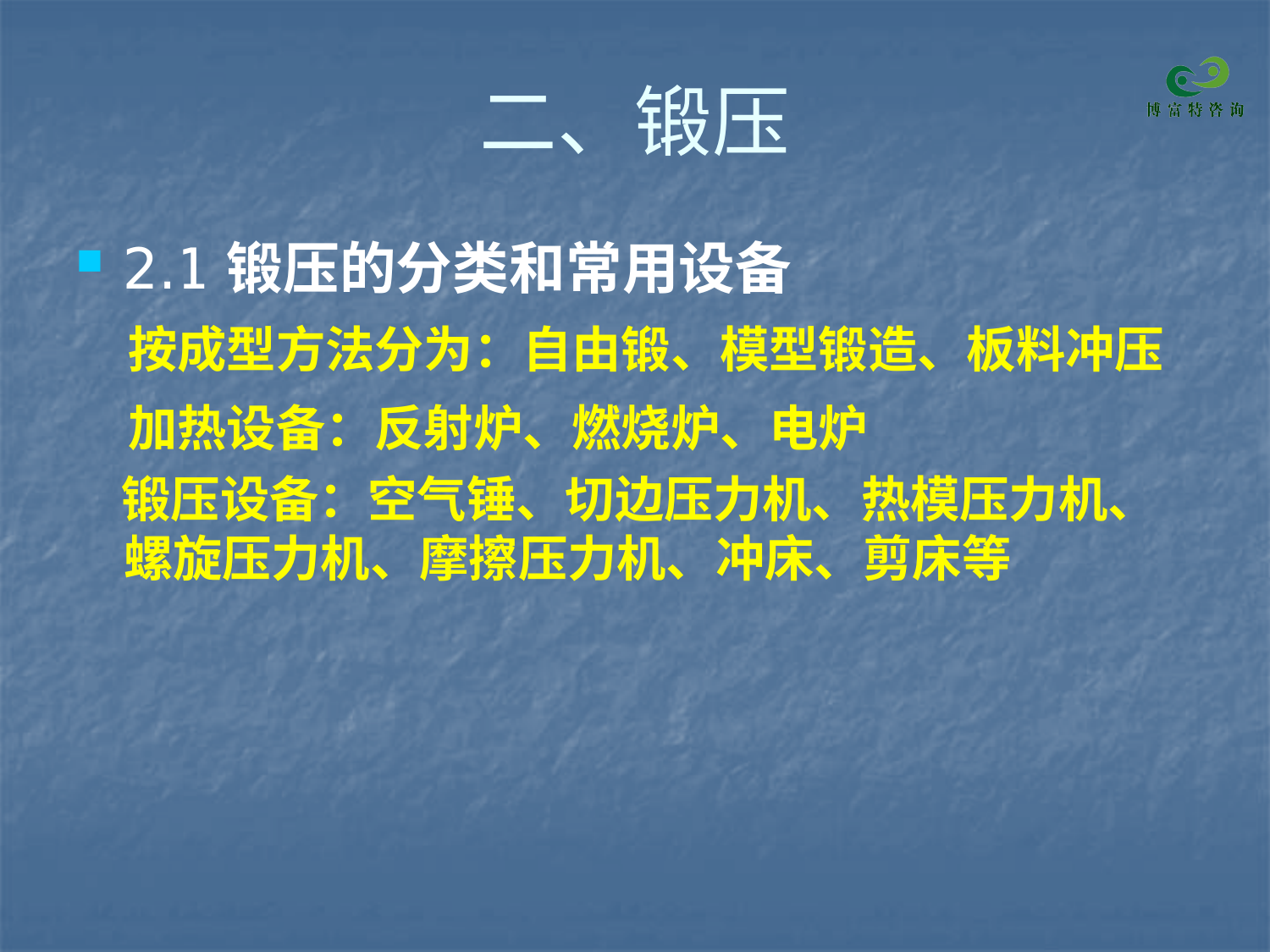

# 二、锻压
2.1锻压的分类和常用设备
   按成型方法分为：自由锻、模型锻造、板料冲压
   加热设备：反射炉、燃烧炉、电炉
   锻压设备：空气锤、切边压力机、热模压力机、螺旋压力机、摩擦压力机、冲床、剪床等